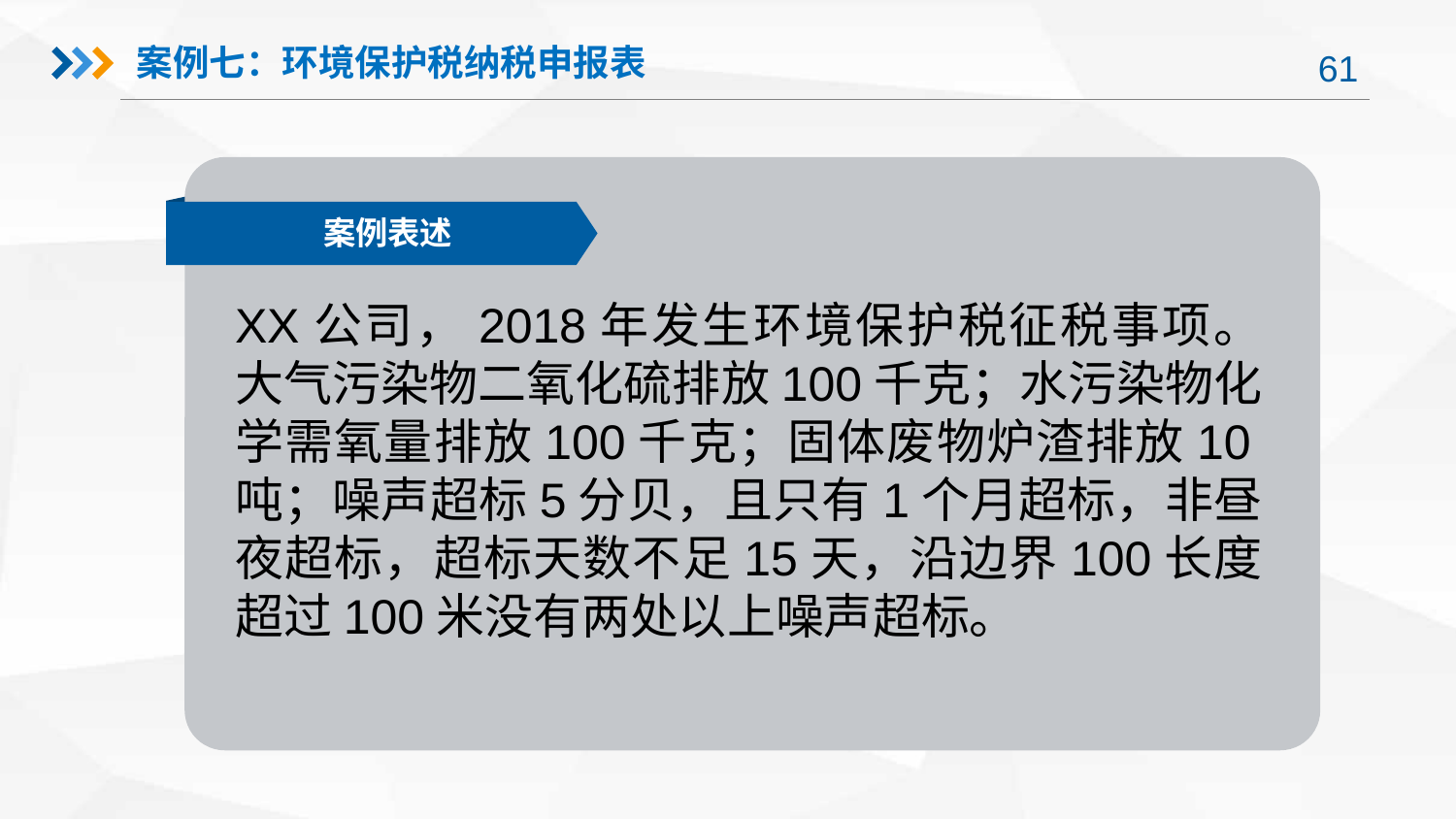

案例七：环境保护税纳税申报表

案例表述
XX公司，2018年发生环境保护税征税事项。大气污染物二氧化硫排放100千克；水污染物化学需氧量排放100千克；固体废物炉渣排放10吨；噪声超标5分贝，且只有1个月超标，非昼夜超标，超标天数不足15天，沿边界100长度超过100米没有两处以上噪声超标。